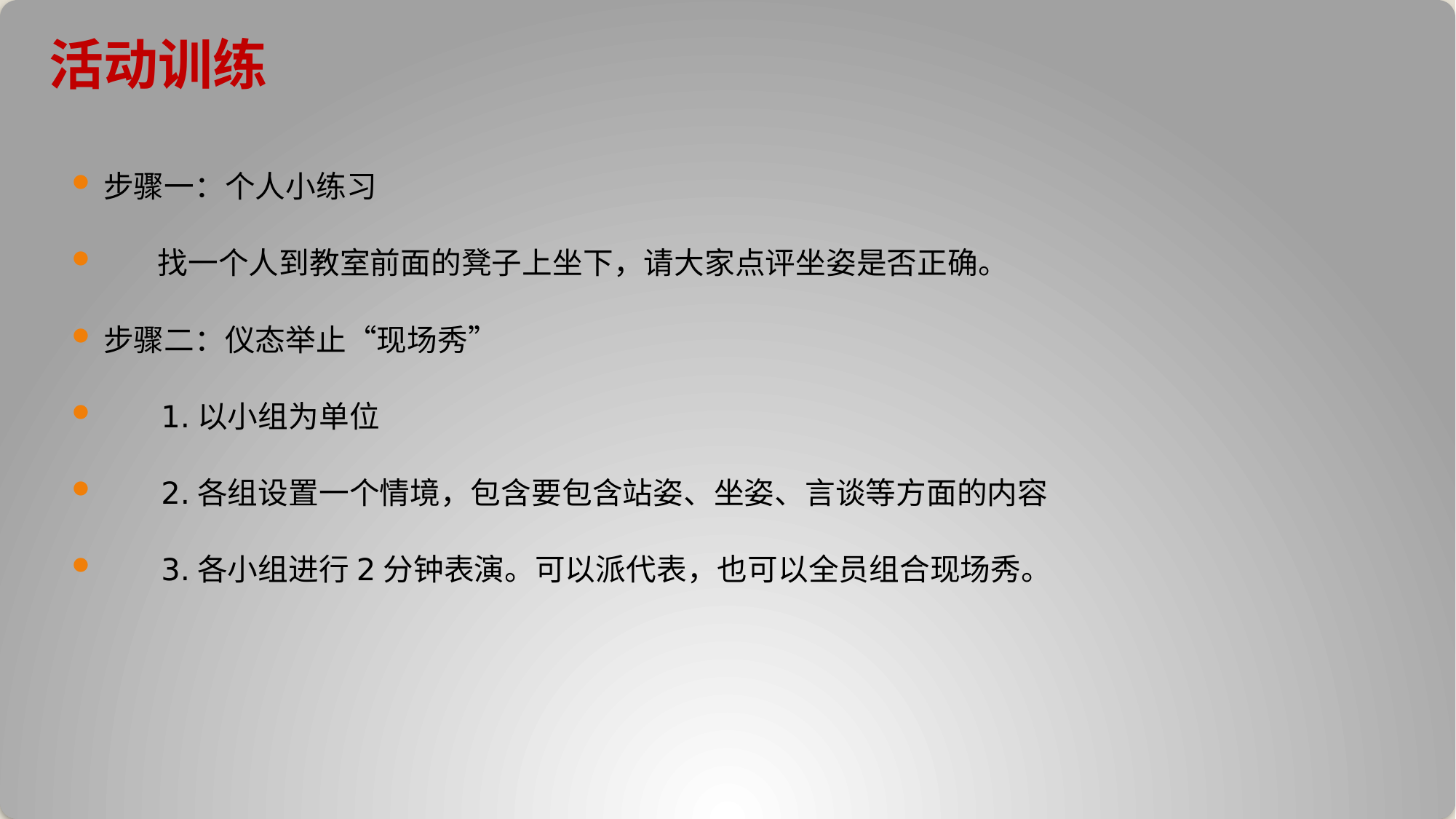

# 活动训练
步骤一：个人小练习
       找一个人到教室前面的凳子上坐下，请大家点评坐姿是否正确。
步骤二：仪态举止“现场秀”
      1.以小组为单位
      2.各组设置一个情境，包含要包含站姿、坐姿、言谈等方面的内容
      3.各小组进行2分钟表演。可以派代表，也可以全员组合现场秀。